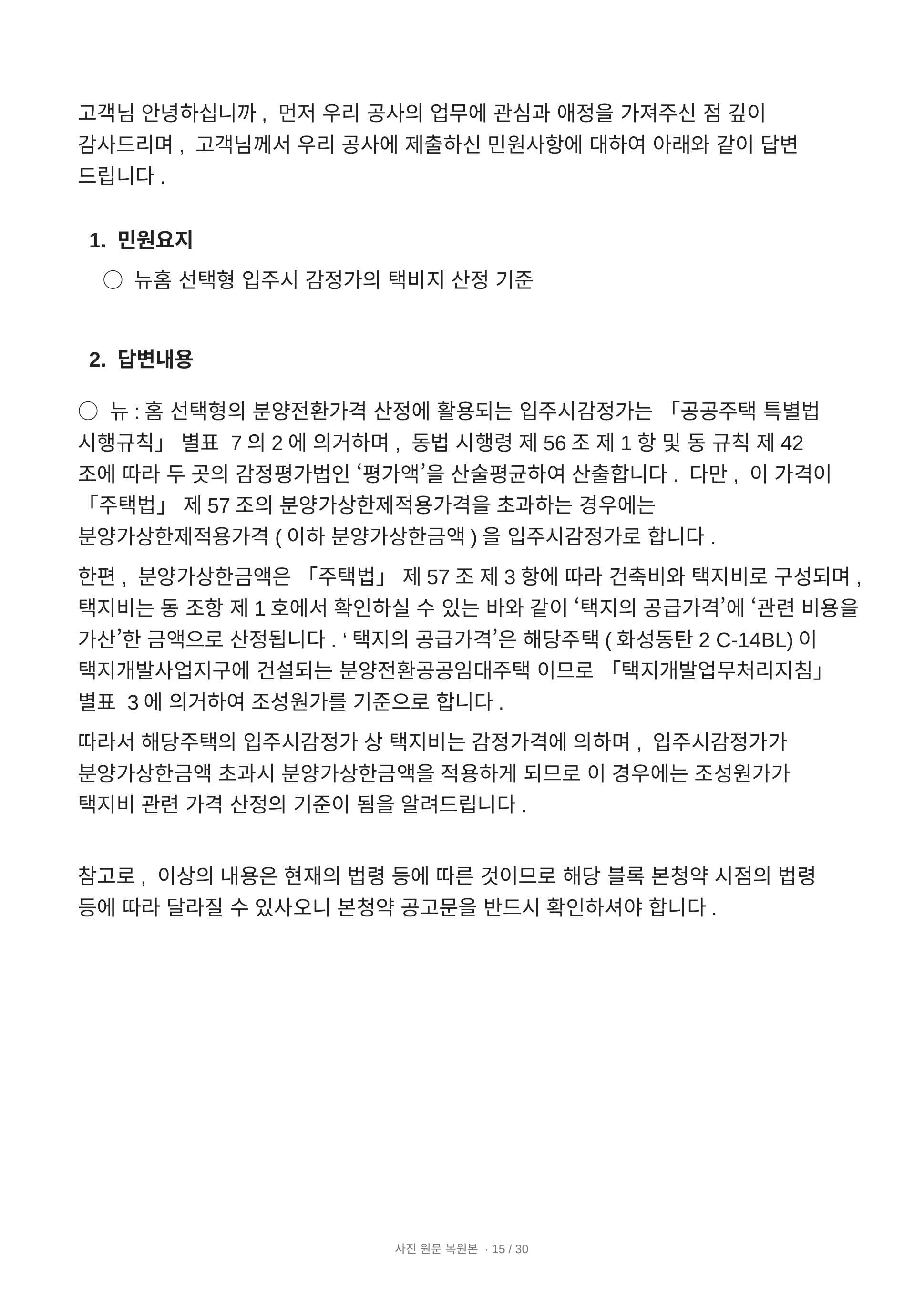

고객님 안녕하십니까, 먼저 우리 공사의 업무에 관심과 애정을 가져주신 점 깊이 감사드리며, 고객님께서 우리 공사에 제출하신 민원사항에 대하여 아래와 같이 답변 드립니다.
1. 민원요지
○ 뉴홈 선택형 입주시 감정가의 택비지 산정 기준
2. 답변내용
○ 뉴:홈 선택형의 분양전환가격 산정에 활용되는 입주시감정가는 「공공주택 특별법 시행규칙」 별표 7의2에 의거하며, 동법 시행령 제56조 제1항 및 동 규칙 제42조에 따라 두 곳의 감정평가법인 ‘평가액’을 산술평균하여 산출합니다. 다만, 이 가격이 「주택법」 제57조의 분양가상한제적용가격을 초과하는 경우에는 분양가상한제적용가격(이하 분양가상한금액)을 입주시감정가로 합니다.
한편, 분양가상한금액은 「주택법」 제57조 제3항에 따라 건축비와 택지비로 구성되며, 택지비는 동 조항 제1호에서 확인하실 수 있는 바와 같이 ‘택지의 공급가격’에 ‘관련 비용을 가산’한 금액으로 산정됩니다. ‘택지의 공급가격’은 해당주택(화성동탄2 C-14BL)이 택지개발사업지구에 건설되는 분양전환공공임대주택 이므로 「택지개발업무처리지침」 별표 3에 의거하여 조성원가를 기준으로 합니다.
따라서 해당주택의 입주시감정가 상 택지비는 감정가격에 의하며, 입주시감정가가 분양가상한금액 초과시 분양가상한금액을 적용하게 되므로 이 경우에는 조성원가가 택지비 관련 가격 산정의 기준이 됨을 알려드립니다.
참고로, 이상의 내용은 현재의 법령 등에 따른 것이므로 해당 블록 본청약 시점의 법령 등에 따라 달라질 수 있사오니 본청약 공고문을 반드시 확인하셔야 합니다.
사진 원문 복원본 · 15 / 30